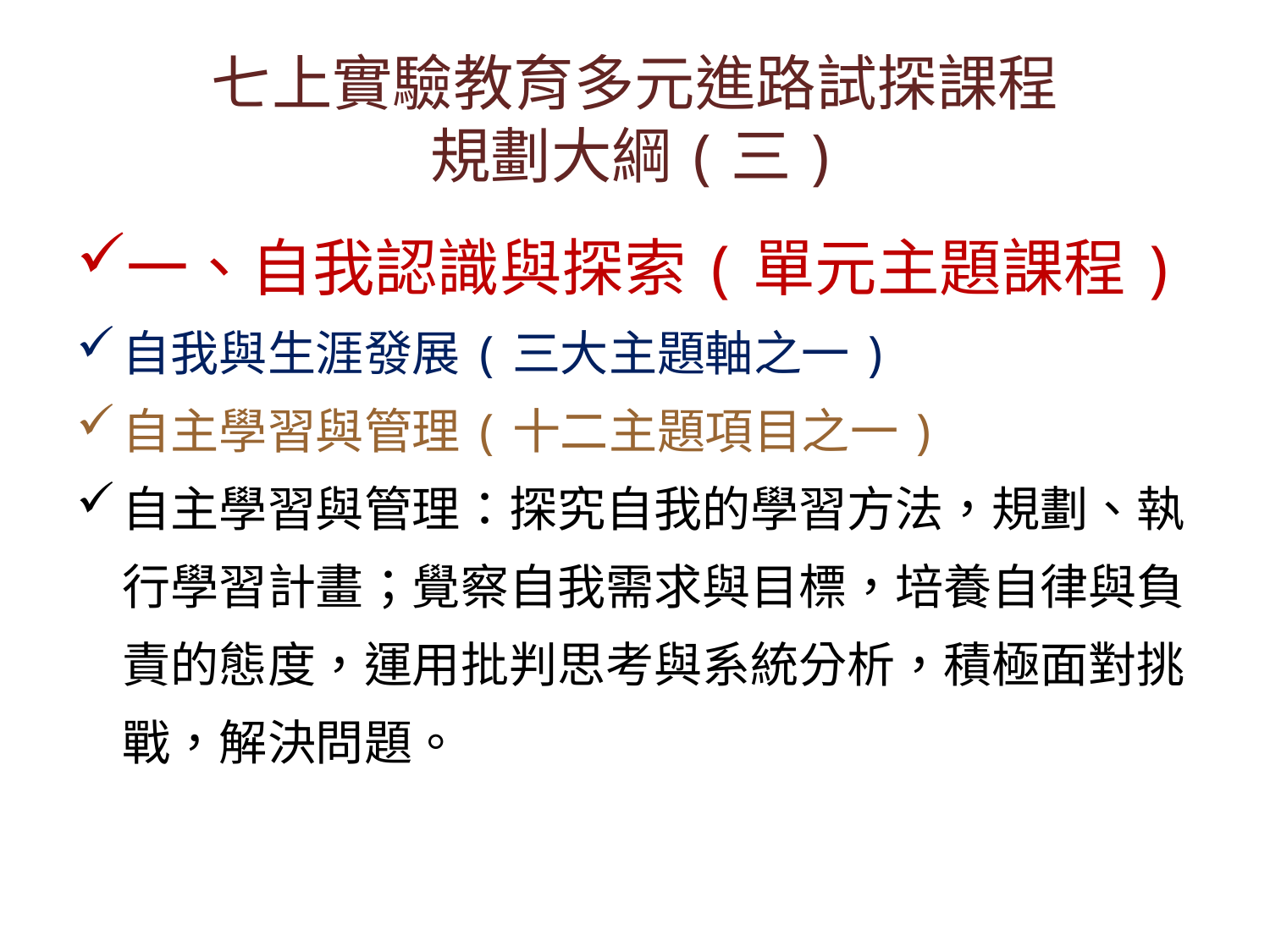

# 七上實驗教育多元進路試探課程 規劃大綱(三)
一、自我認識與探索(單元主題課程)
自我與生涯發展(三大主題軸之一)
自主學習與管理(十二主題項目之一)
自主學習與管理：探究自我的學習方法，規劃、執行學習計畫；覺察自我需求與目標，培養自律與負責的態度，運用批判思考與系統分析，積極面對挑戰，解決問題。